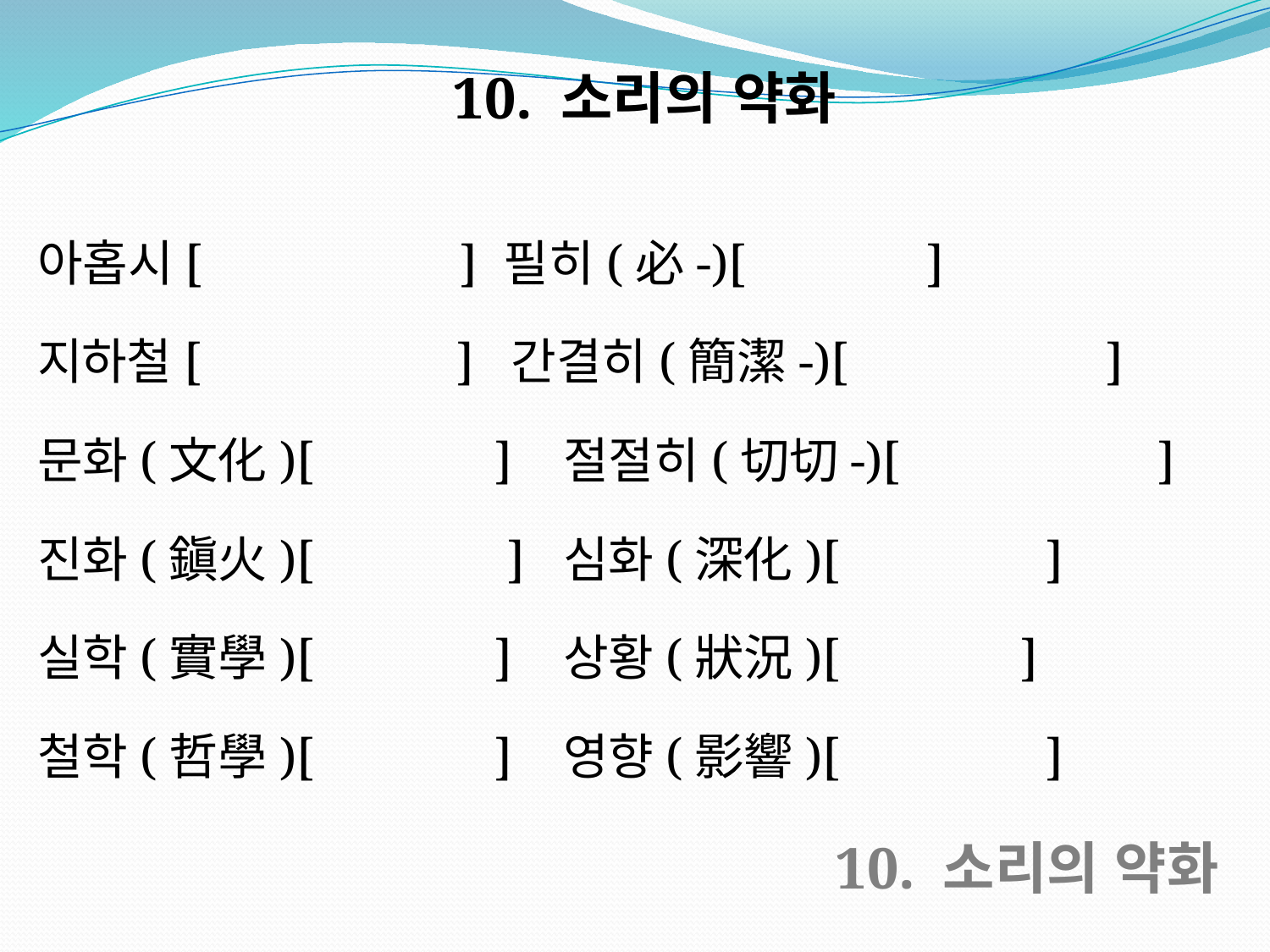

10. 소리의 약화
아홉시[                    ] 필히(必-)[              ]
지하철[                     ]  간결히(簡潔-)[                    ]
문화(文化)[              ]   절절히(切切-)[                    ]
진화(鎭火)[               ]  심화(深化)[                ]
실학(實學)[              ]   상황(狀況)[              ]
철학(哲學)[              ]   영향(影響)[                ]
10. 소리의 약화